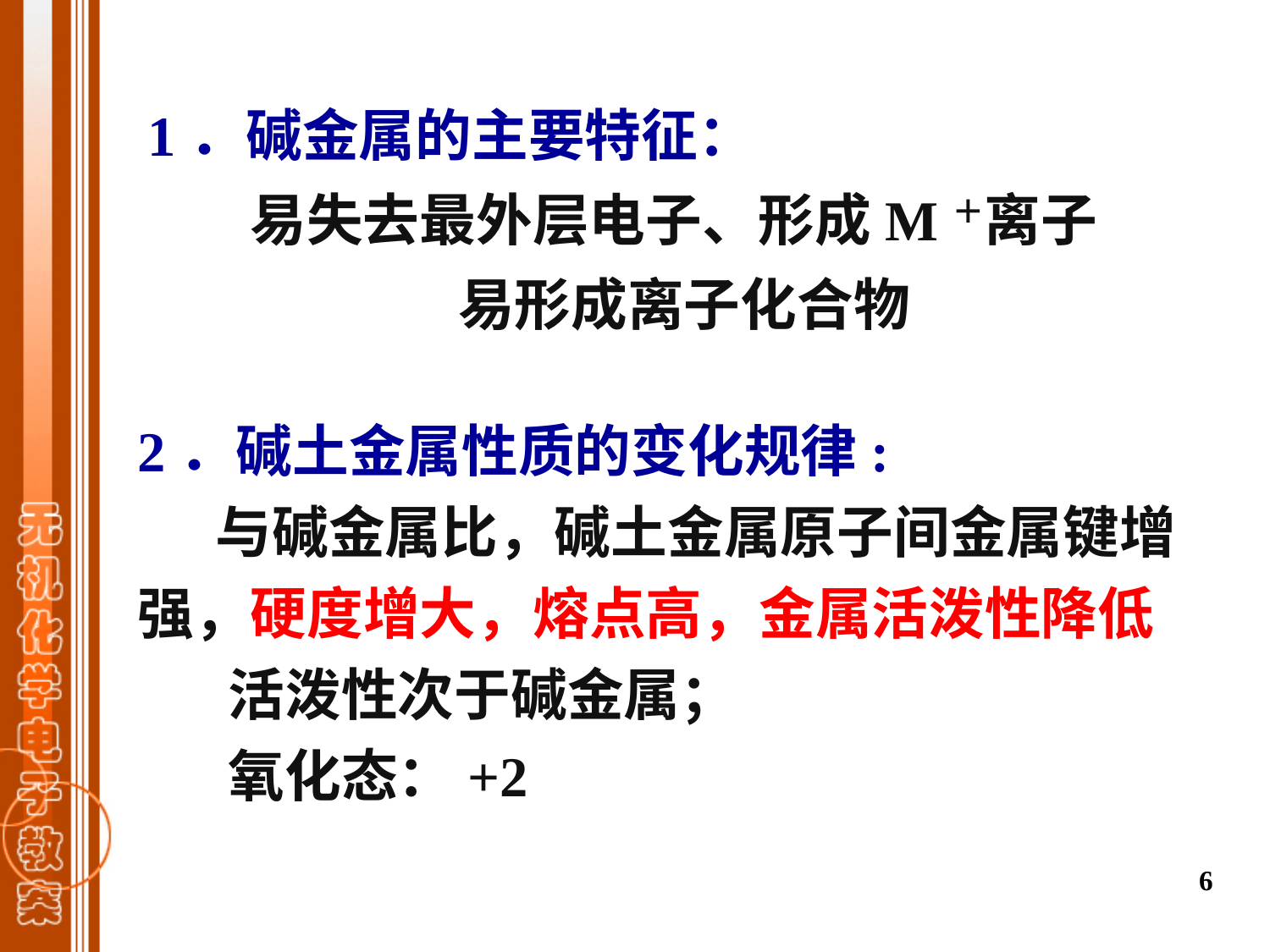

1．碱金属的主要特征：
       易失去最外层电子、形成M＋离子
                       易形成离子化合物
2．碱土金属性质的变化规律:
     与碱金属比，碱土金属原子间金属键增强，硬度增大，熔点高，金属活泼性降低，
      活泼性次于碱金属；
      氧化态：+2
6